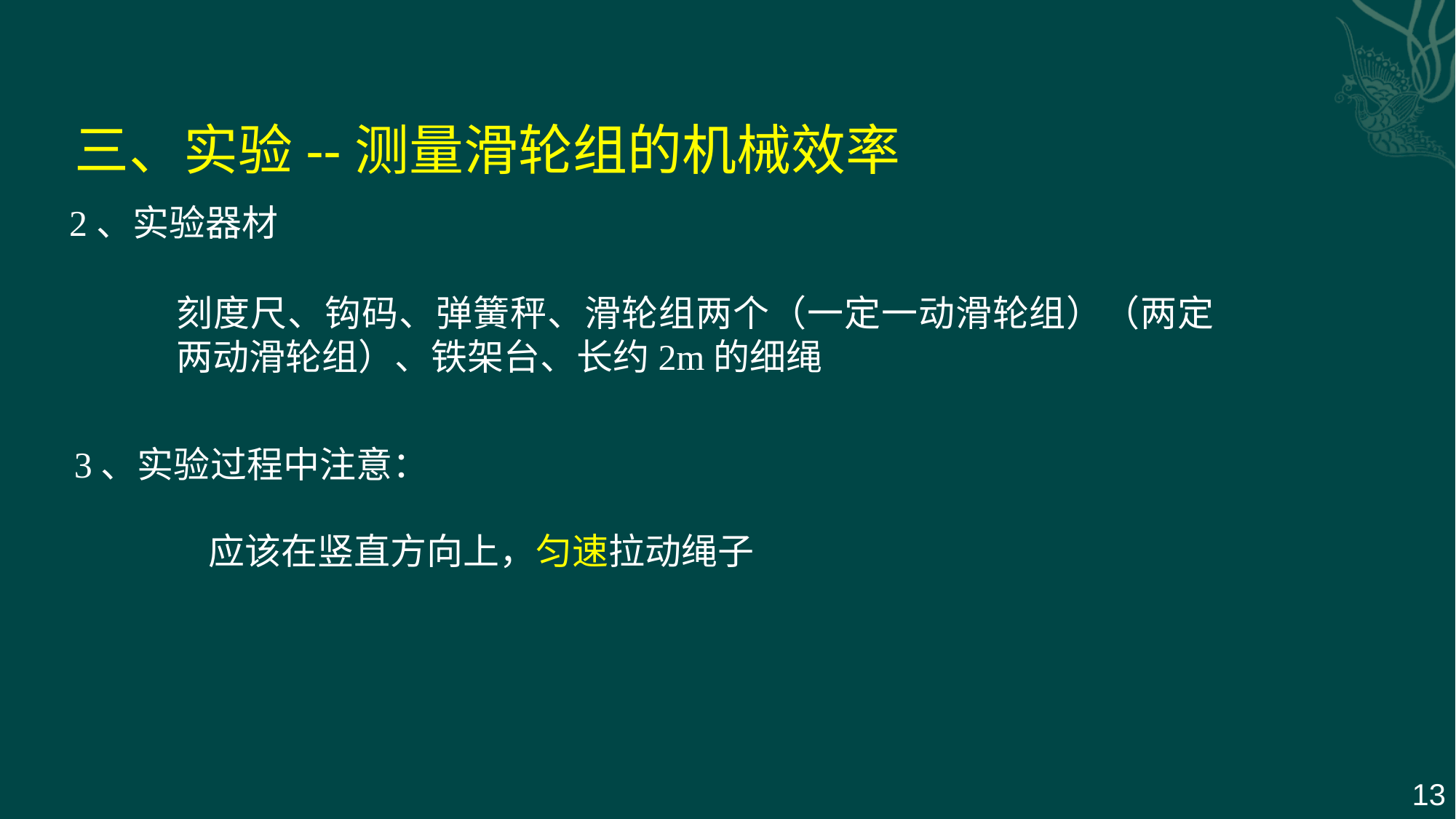

三、实验--测量滑轮组的机械效率
2、实验器材
刻度尺、钩码、弹簧秤、滑轮组两个（一定一动滑轮组）（两定两动滑轮组）、铁架台、长约2m的细绳
3、实验过程中注意：
应该在竖直方向上，匀速拉动绳子
13